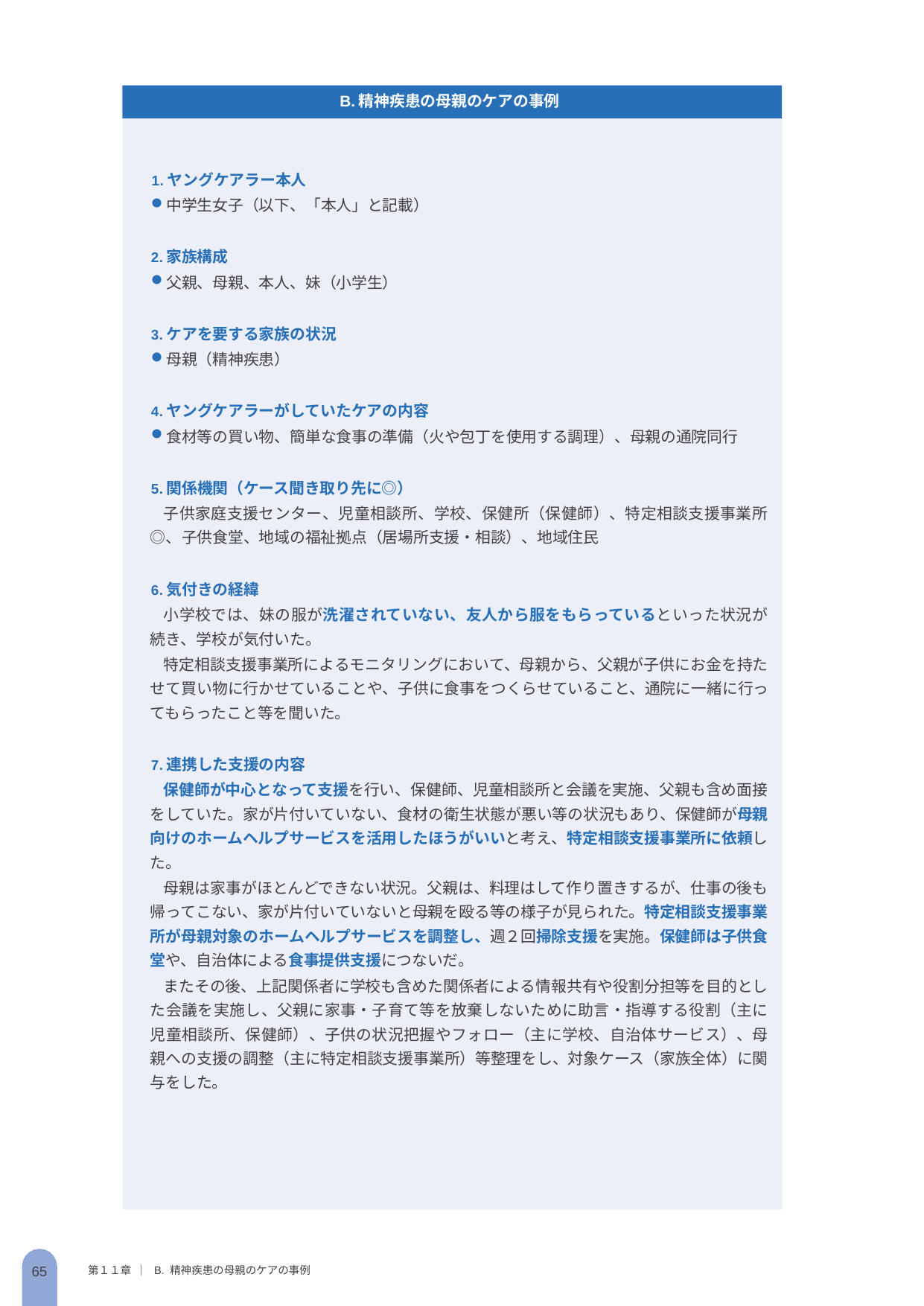

B.精神疾患の母親のケアの事例

ヤングケアラー本人
中学生女子（以下、「本人」と記載）

家族構成
父親、母親、本人、妹（小学生）

ケアを要する家族の状況
母親（精神疾患）

ヤングケアラーがしていたケアの内容
食材等の買い物、簡単な食事の準備（火や包丁を使用する調理）、母親の通院同行

関係機関（ケース聞き取り先に◎）
子供家庭支援センター、児童相談所、学校、保健所（保健師）、特定相談支援事業所◎、子供食堂、地域の福祉拠点（居場所支援・相談）、地域住民

気付きの経緯
小学校では、妹の服が洗濯されていない、友人から服をもらっているといった状況が続き、学校が気付いた。
特定相談支援事業所によるモニタリングにおいて、母親から、父親が子供にお金を持たせて買い物に行かせていることや、子供に食事をつくらせていること、通院に一緒に行ってもらったこと等を聞いた。

連携した支援の内容
保健師が中心となって支援を行い、保健師、児童相談所と会議を実施、父親も含め面接をしていた。家が片付いていない、食材の衛生状態が悪い等の状況もあり、保健師が母親向けのホームヘルプサービスを活用したほうがいいと考え、特定相談支援事業所に依頼した。
母親は家事がほとんどできない状況。父親は、料理はして作り置きするが、仕事の後も帰ってこない、家が片付いていないと母親を殴る等の様子が見られた。特定相談支援事業所が母親対象のホームヘルプサービスを調整し、週２回掃除支援を実施。保健師は子供食堂や、自治体による食事提供支援につないだ。
またその後、上記関係者に学校も含めた関係者による情報共有や役割分担等を目的とした会議を実施し、父親に家事・子育て等を放棄しないために助言・指導する役割（主に児童相談所、保健師）、子供の状況把握やフォロー（主に学校、自治体サービス）、母親への支援の調整（主に特定相談支援事業所）等整理をし、対象ケース（家族全体）に関与をした。

65
第１１章  ｜  B. 精神疾患の母親のケアの事例